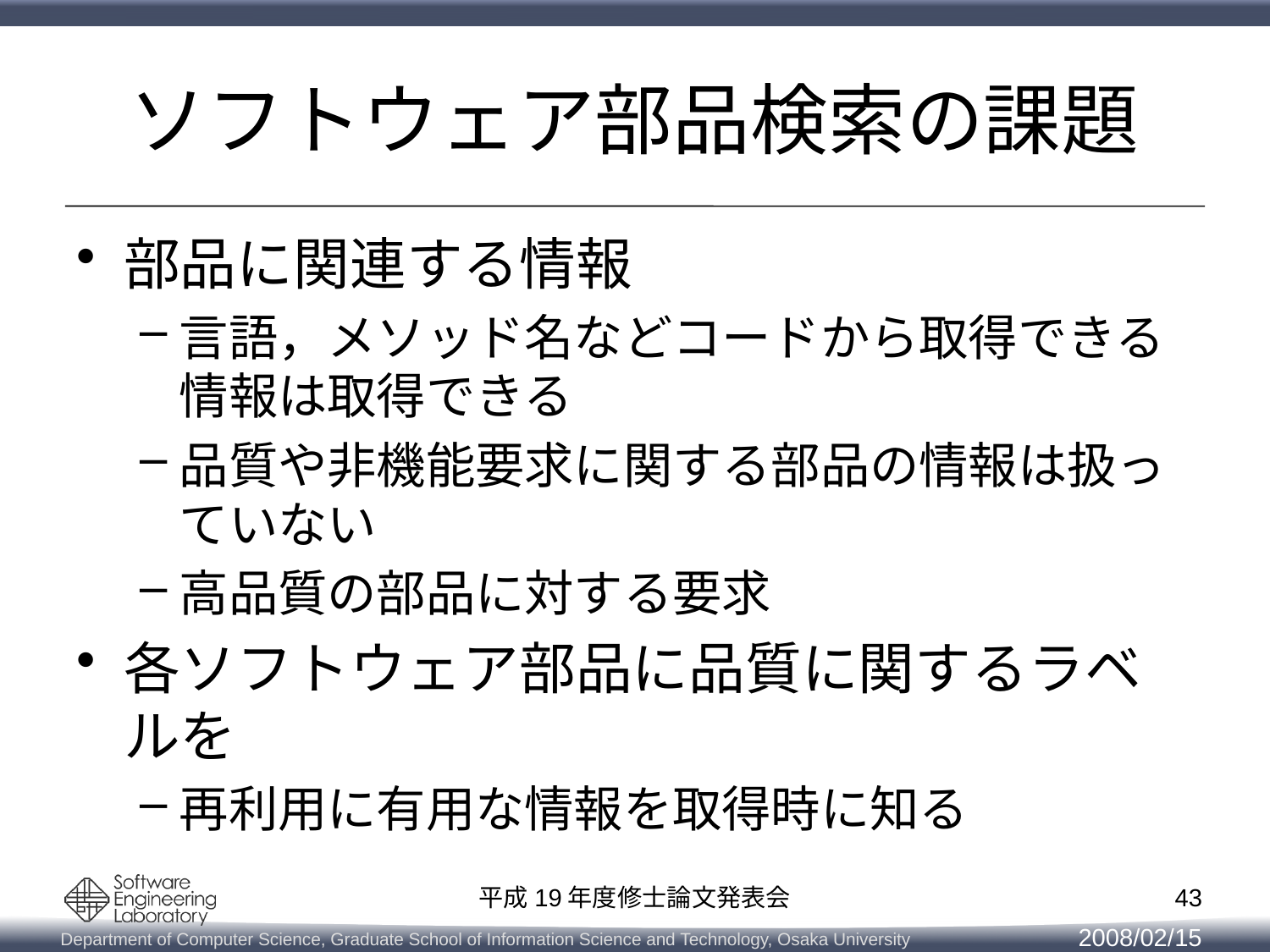

# ソフトウェア部品検索の課題
部品に関連する情報
言語，メソッド名などコードから取得できる情報は取得できる
品質や非機能要求に関する部品の情報は扱っていない
高品質の部品に対する要求
各ソフトウェア部品に品質に関するラベルを
再利用に有用な情報を取得時に知る

43
平成19年度修士論文発表会
2008/02/15